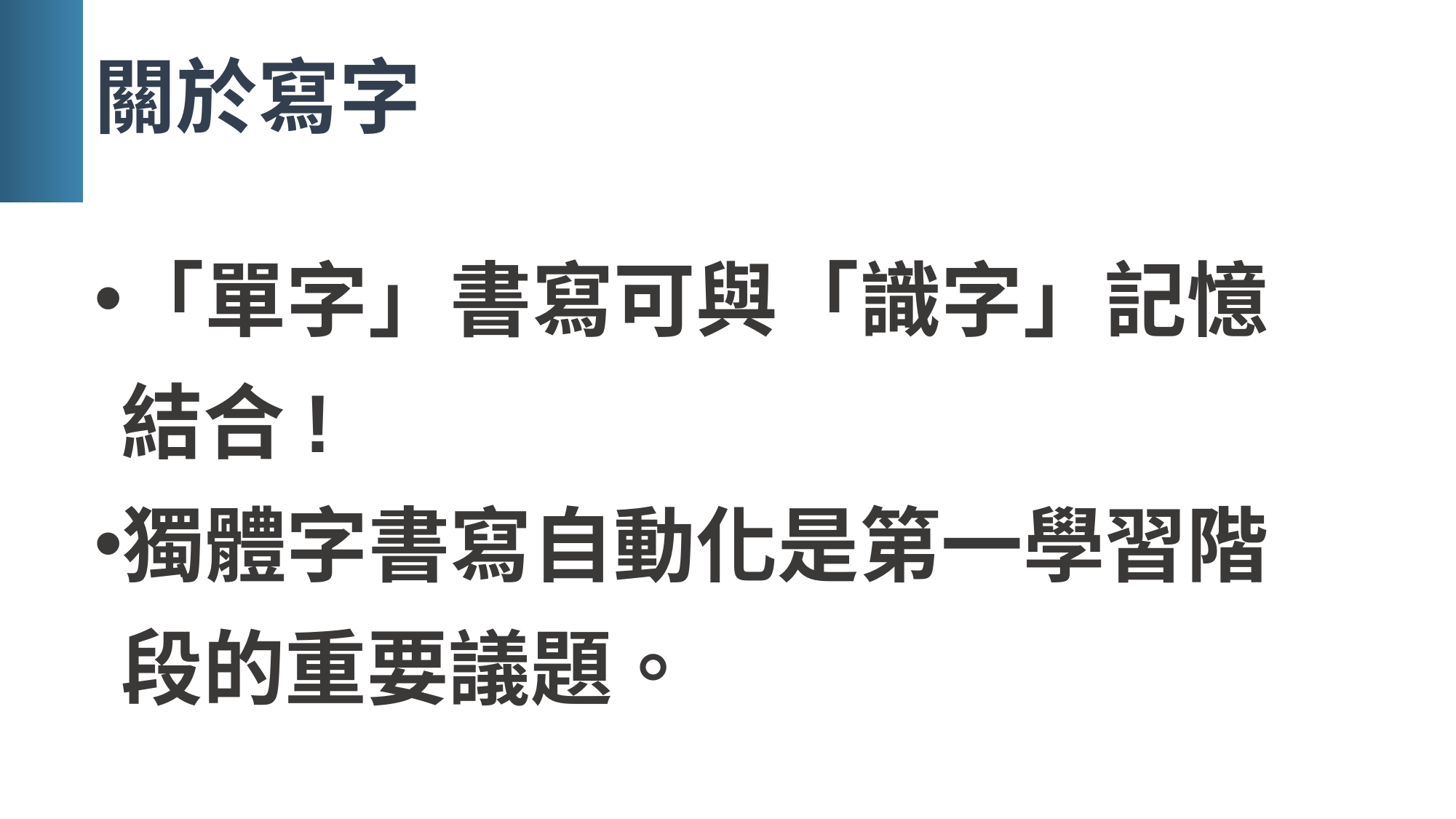

# 關於寫字
「單字」書寫可與「識字」記憶結合!
獨體字書寫自動化是第一學習階段的重要議題。